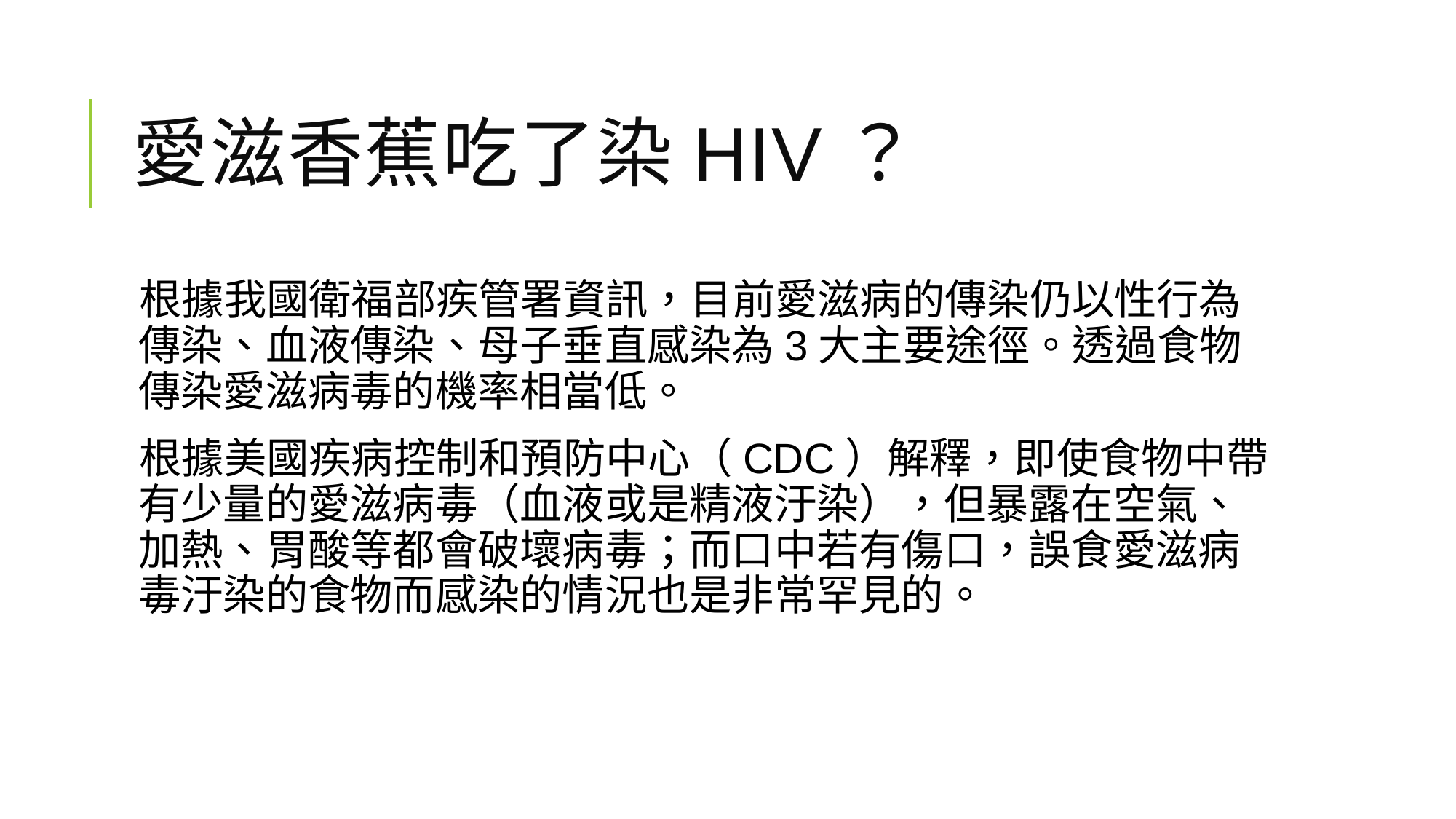

# 愛滋香蕉吃了染HIV？
根據我國衛福部疾管署資訊，目前愛滋病的傳染仍以性行為傳染、血液傳染、母子垂直感染為3大主要途徑。透過食物傳染愛滋病毒的機率相當低。
根據美國疾病控制和預防中心（CDC）解釋，即使食物中帶有少量的愛滋病毒（血液或是精液汙染），但暴露在空氣、加熱、胃酸等都會破壞病毒；而口中若有傷口，誤食愛滋病毒汙染的食物而感染的情況也是非常罕見的。